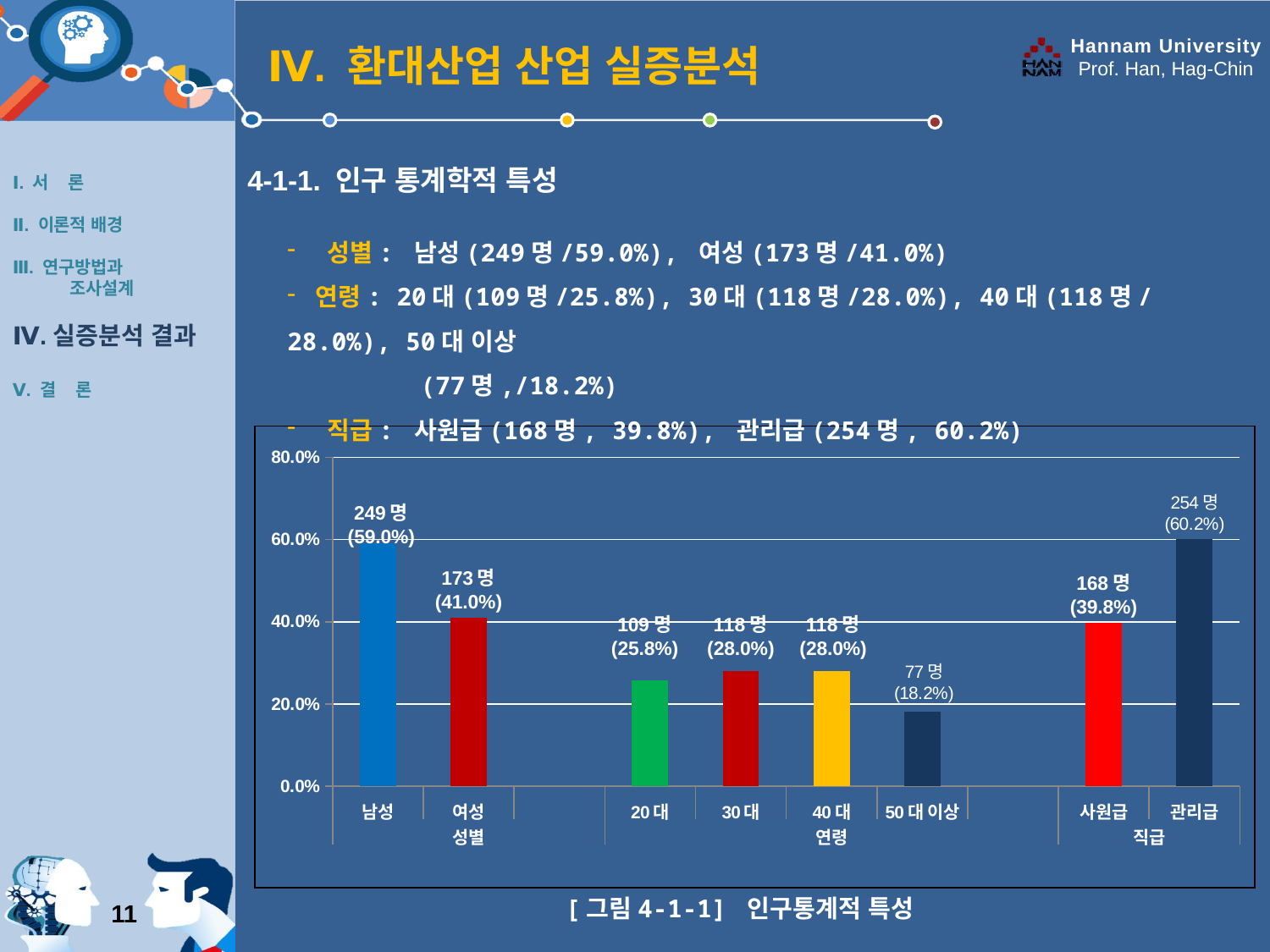

Ⅳ. 환대산업 산업 실증분석
Ⅰ. 서    론

Ⅱ. 이론적 배경

Ⅲ. 연구방법과
           조사설계

Ⅳ.실증분석 결과

Ⅴ. 결    론
4-1-1. 인구 통계학적 특성
성별: 남성(249명/59.0%), 여성(173명/41.0%)
  연령: 20대(109명/25.8%), 30대(118명/28.0%), 40대(118명/28.0%), 50대 이상
         (77명,/18.2%)
직급: 사원급(168명, 39.8%), 관리급(254명, 60.2%)
|  |
| --- |

### Chart

| Category |  |
|---|---|
| 남성 | 0.59 |
| 여성 | 0.41 |
|  | None |
| 20대 | 0.258 |
| 30대 | 0.28 |
| 40대 | 0.28 |
| 50대 이상 | 0.182 |
|  | None |
| 사원급 | 0.397 |
| 관리급 | 0.602 |
[그림4-1-1] 인구통계적 특성